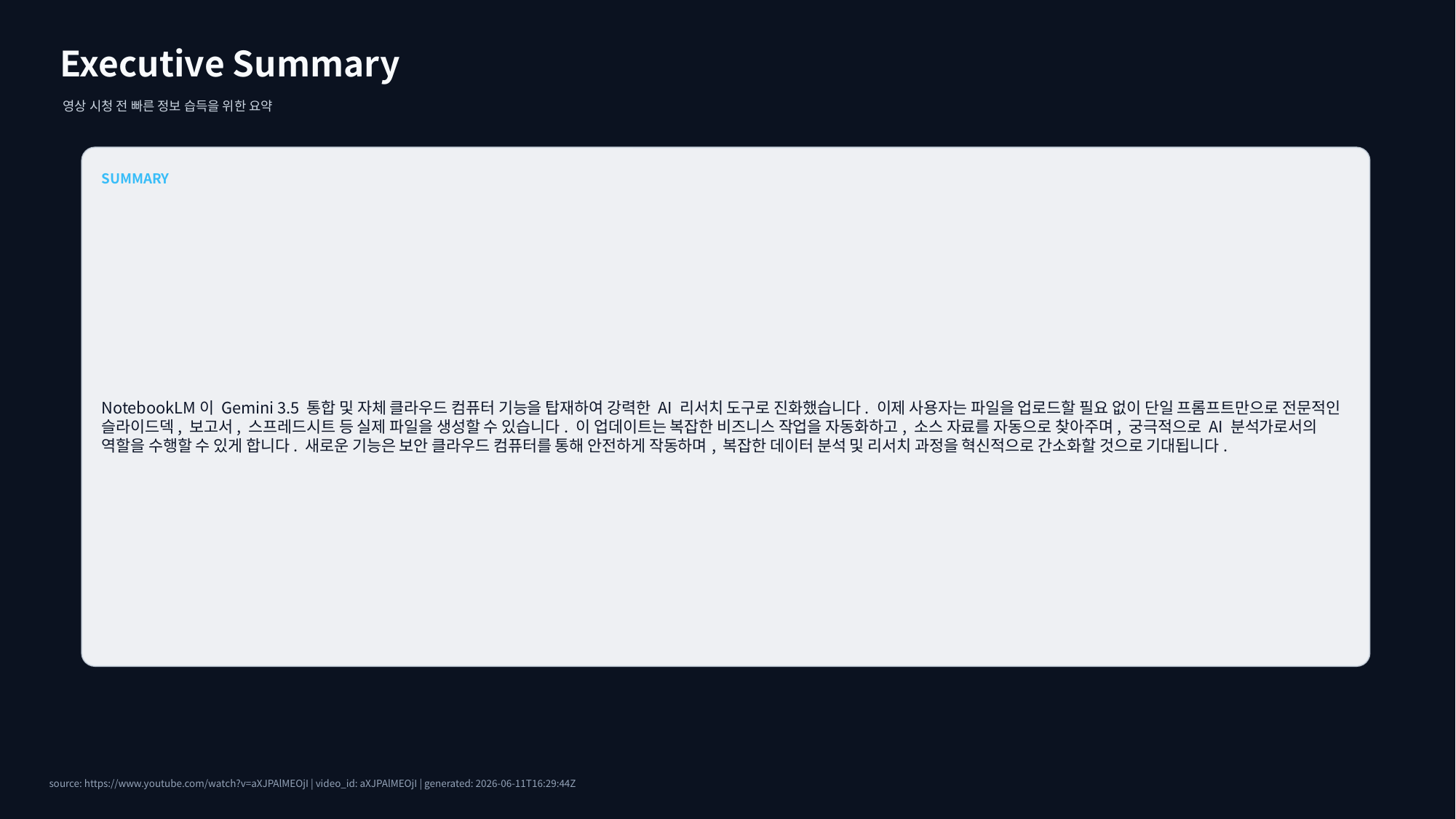

Executive Summary
영상 시청 전 빠른 정보 습득을 위한 요약

SUMMARY
NotebookLM이 Gemini 3.5 통합 및 자체 클라우드 컴퓨터 기능을 탑재하여 강력한 AI 리서치 도구로 진화했습니다. 이제 사용자는 파일을 업로드할 필요 없이 단일 프롬프트만으로 전문적인 슬라이드덱, 보고서, 스프레드시트 등 실제 파일을 생성할 수 있습니다. 이 업데이트는 복잡한 비즈니스 작업을 자동화하고, 소스 자료를 자동으로 찾아주며, 궁극적으로 AI 분석가로서의 역할을 수행할 수 있게 합니다. 새로운 기능은 보안 클라우드 컴퓨터를 통해 안전하게 작동하며, 복잡한 데이터 분석 및 리서치 과정을 혁신적으로 간소화할 것으로 기대됩니다.
source: https://www.youtube.com/watch?v=aXJPAlMEOjI | video_id: aXJPAlMEOjI | generated: 2026-06-11T16:29:44Z